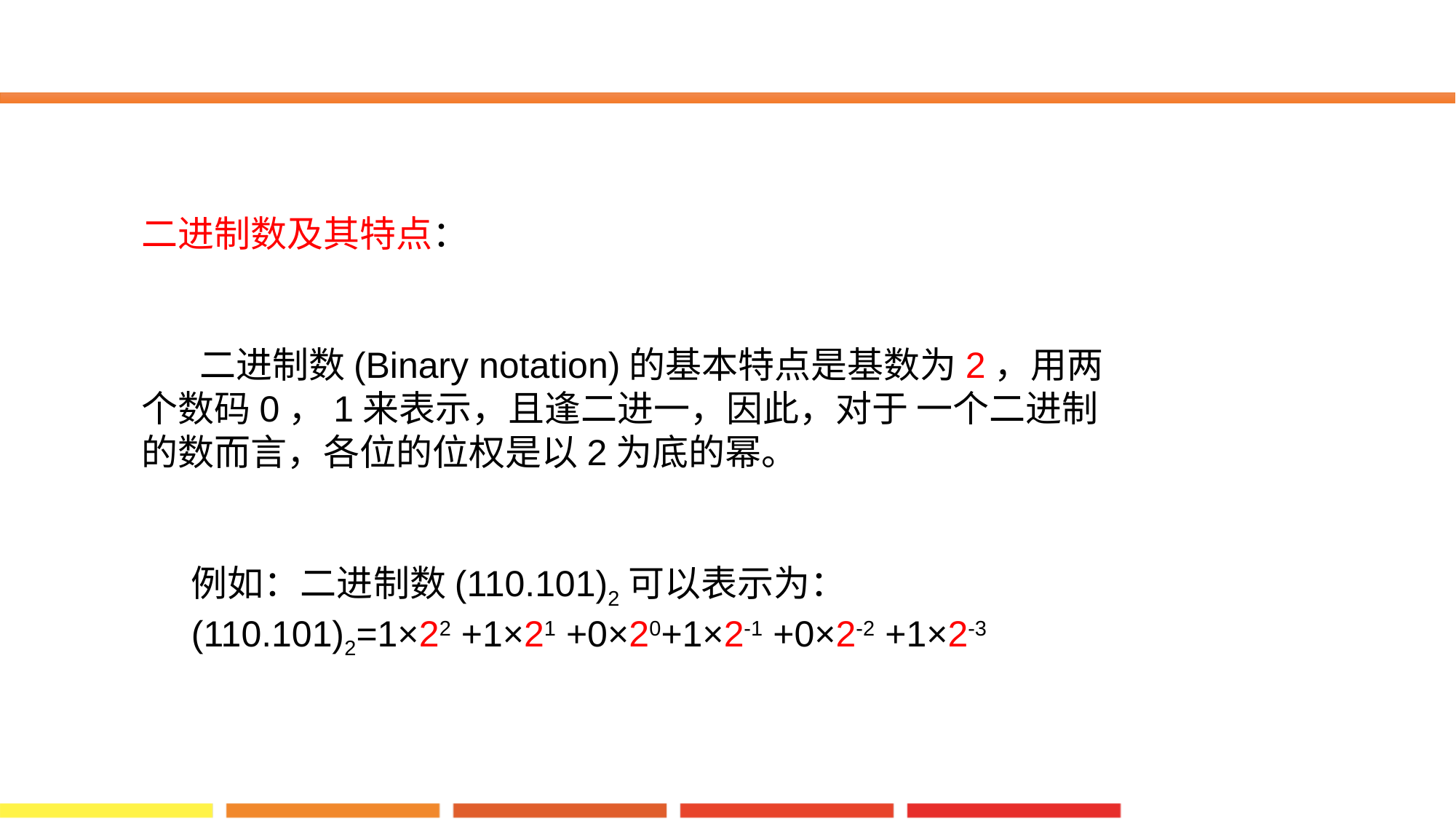

二进制数及其特点：

      二进制数(Binary notation)的基本特点是基数为2，用两个数码0，1来表示，且逢二进一，因此，对于 一个二进制的数而言，各位的位权是以2为底的幂。

     例如：二进制数(110.101)2可以表示为：
     (110.101)2=1×22 +1×21 +0×20+1×2-1 +0×2-2 +1×2-3